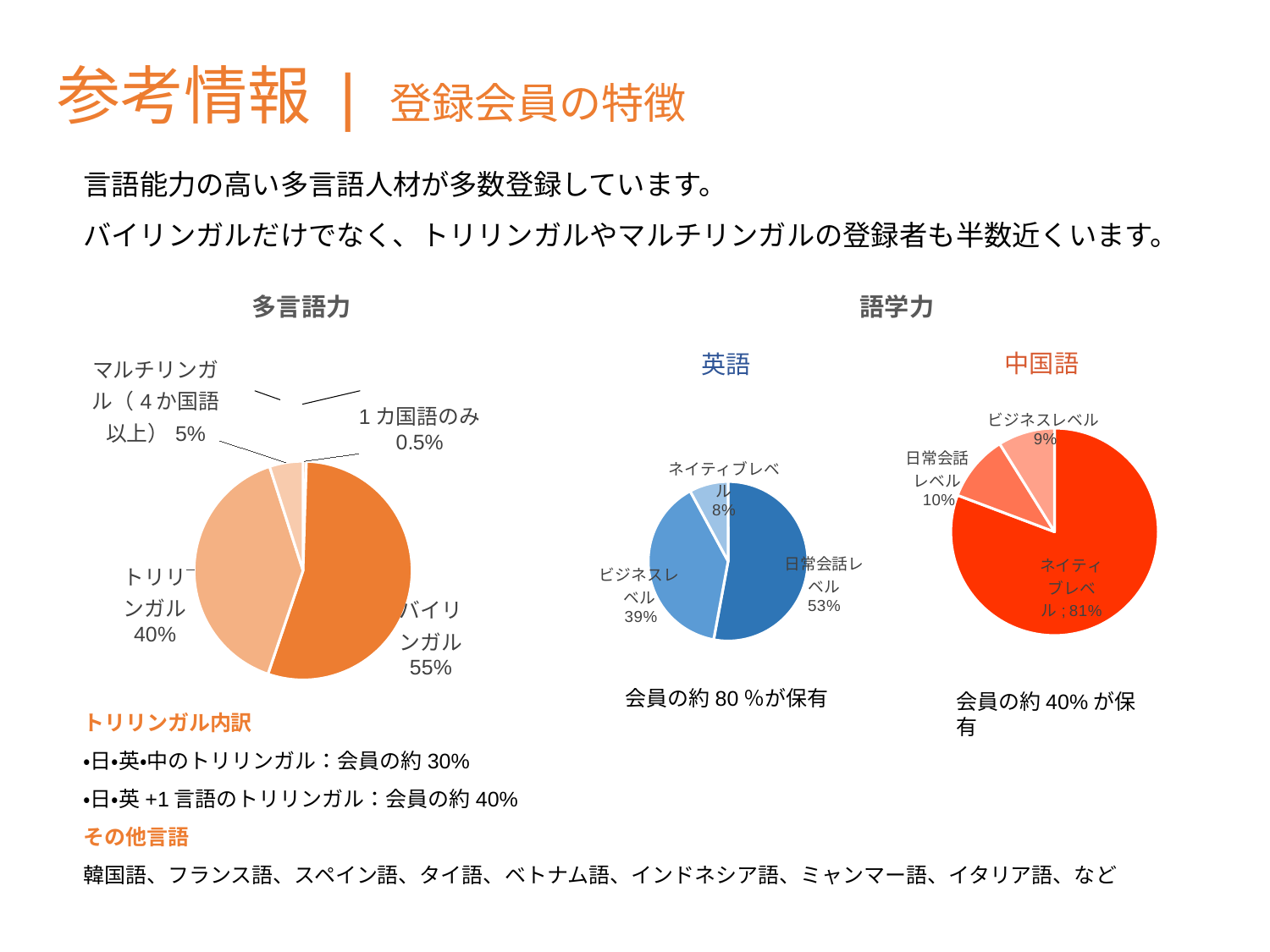

参考情報 | 登録会員の特徴
言語能力の高い多言語人材が多数登録しています。
バイリンガルだけでなく、トリリンガルやマルチリンガルの登録者も半数近くいます。
多言語力
語学力
中国語
英語

### Chart

| Category | 中国語力 | 列1 | 列2 |
|---|---|---|---|
| 1カ国語のみ | 0.5 | None | None |
| バイリンガル | 55.0 | None | None |
| トリリンガル | 40.0 | None | None |
| マルチリンガル（4か国語以上） | 5.0 | None | None |

### Chart

| Category | 中国語力 | 列1 | 列2 |
|---|---|---|---|
| ネイティブレベル | 4351.0 | None | None |
| 日常会話レベル | 560.0 | None | None |
| ビジネスレベル | 478.0 | None | None |

### Chart

| Category | 英語力 |
|---|---|
| 日常会話レベル | 5821.0 |
| ビジネスレベル | 4317.0 |
| ネイティブレベル | 868.0 |
会員の約80％が保有

会員の約40%が保有
トリリンガル内訳
・日・英・中のトリリンガル：会員の約30%
・日・英+1言語のトリリンガル：会員の約40%
その他言語
韓国語、フランス語、スペイン語、タイ語、ベトナム語、インドネシア語、ミャンマー語、イタリア語、など